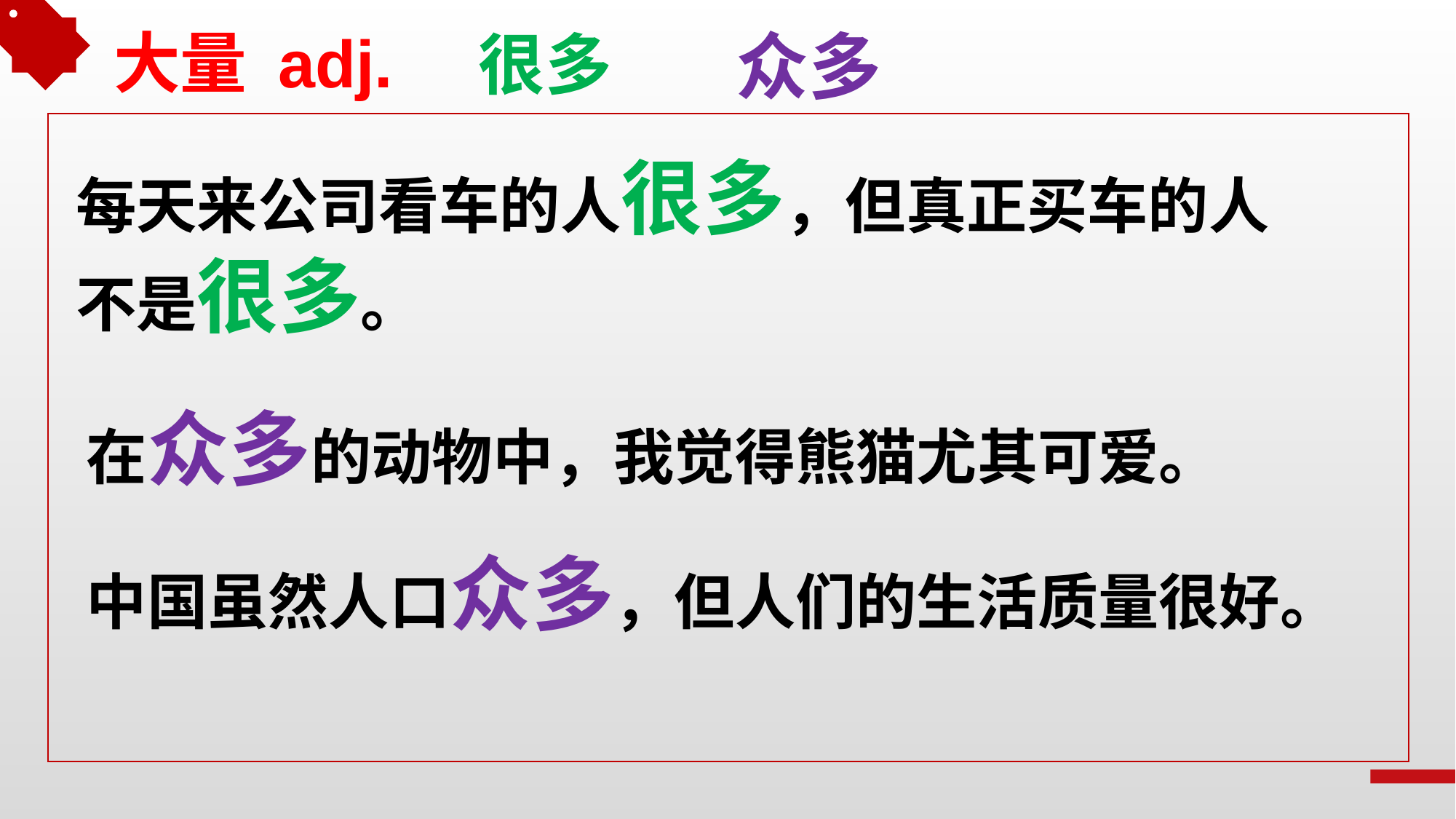

众多
大量 adj.
很多

每天来公司看车的人很多，但真正买车的人不是很多。
在众多的动物中，我觉得熊猫尤其可爱。
中国虽然人口众多，但人们的生活质量很好。